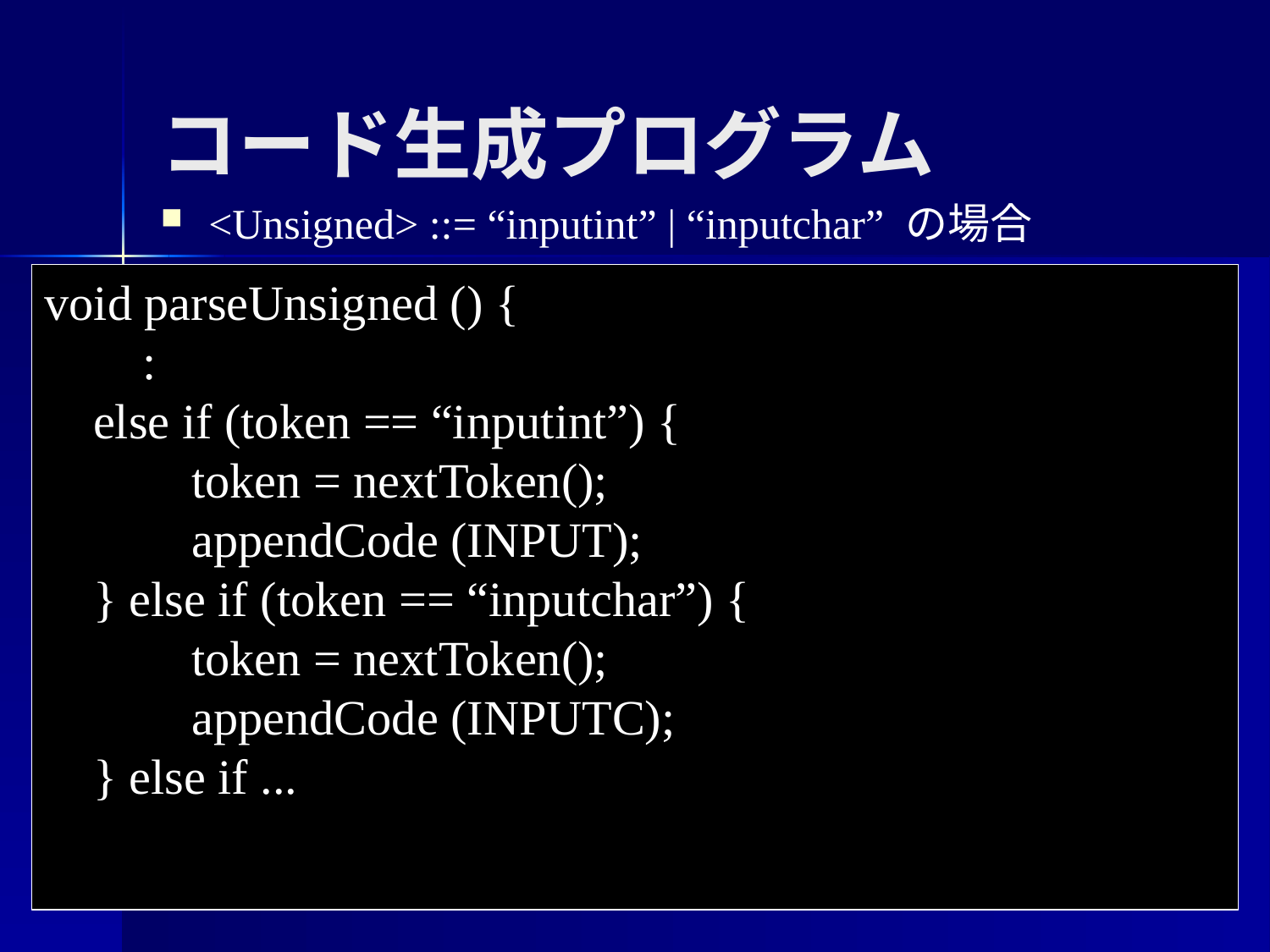

コード生成プログラム
<Unsigned> ::= “inputint” | “inputchar” の場合
void parseUnsigned () {
        :
    else if (token == “inputint”) {
            token = nextToken();
            appendCode (INPUT);
    } else if (token == “inputchar”) {
            token = nextToken();
            appendCode (INPUTC);
    } else if ...